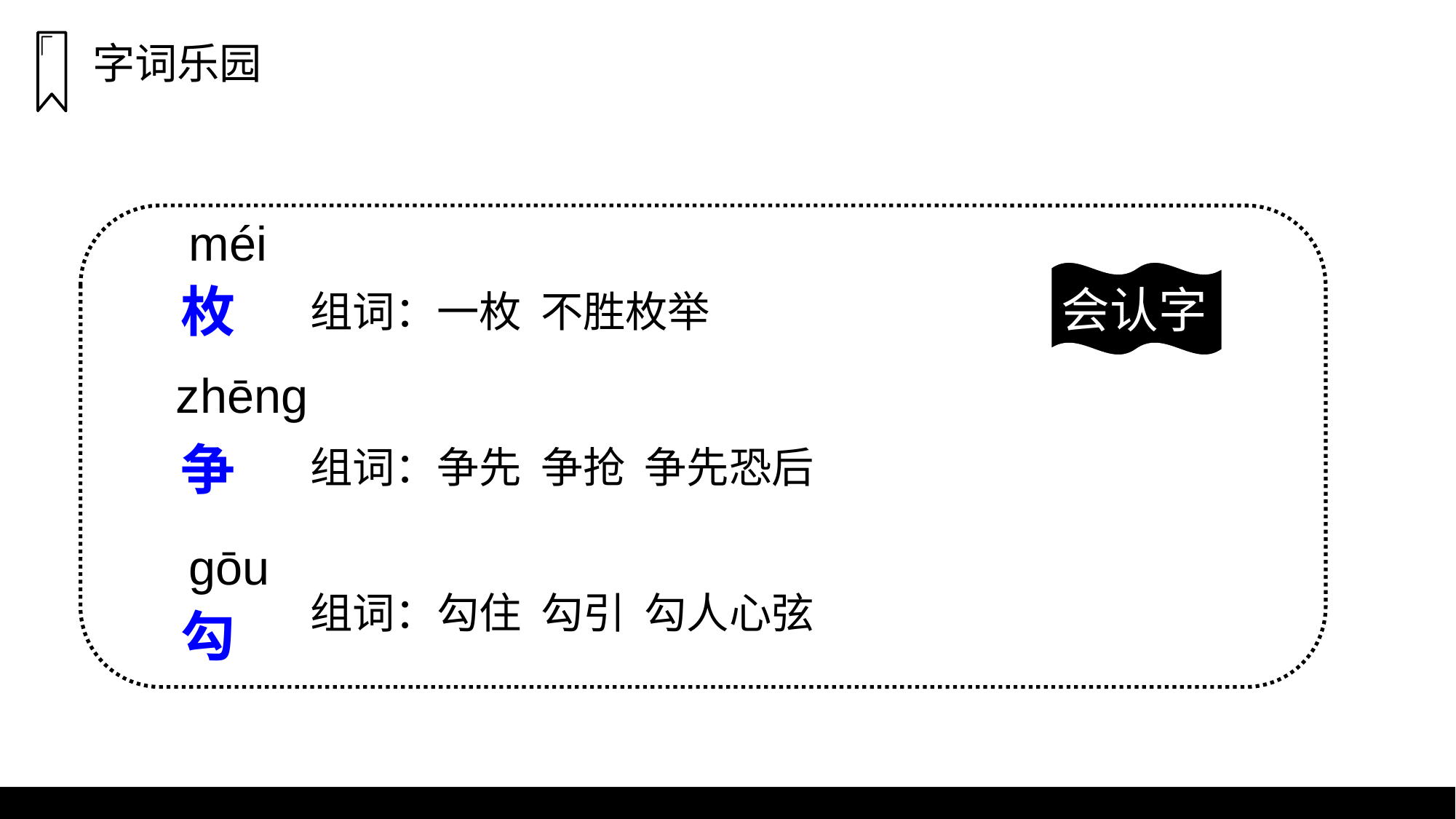

字词乐园

méi
会认字
枚
组词：一枚  不胜枚举
zhēng
争
组词：争先  争抢  争先恐后
ɡōu
组词：勾住  勾引  勾人心弦
勾